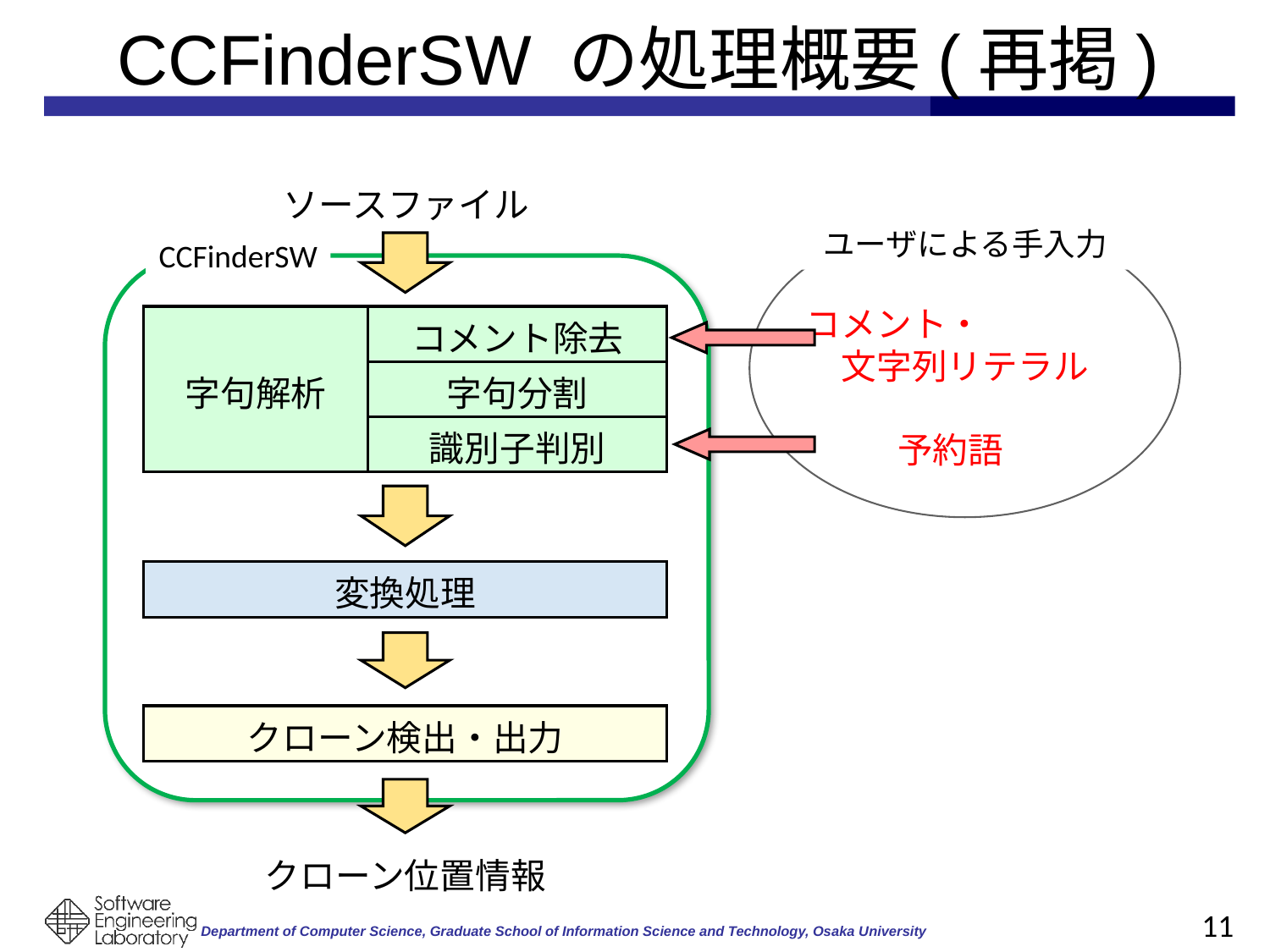

CCFinderSW の処理概要(再掲)
ソースファイル
ユーザによる手入力

CCFinderSW

コメント・　　　　文字列リテラル

予約語
字句解析
コメント除去
字句分割
識別子判別

変換処理

クローン検出・出力

クローン位置情報
11